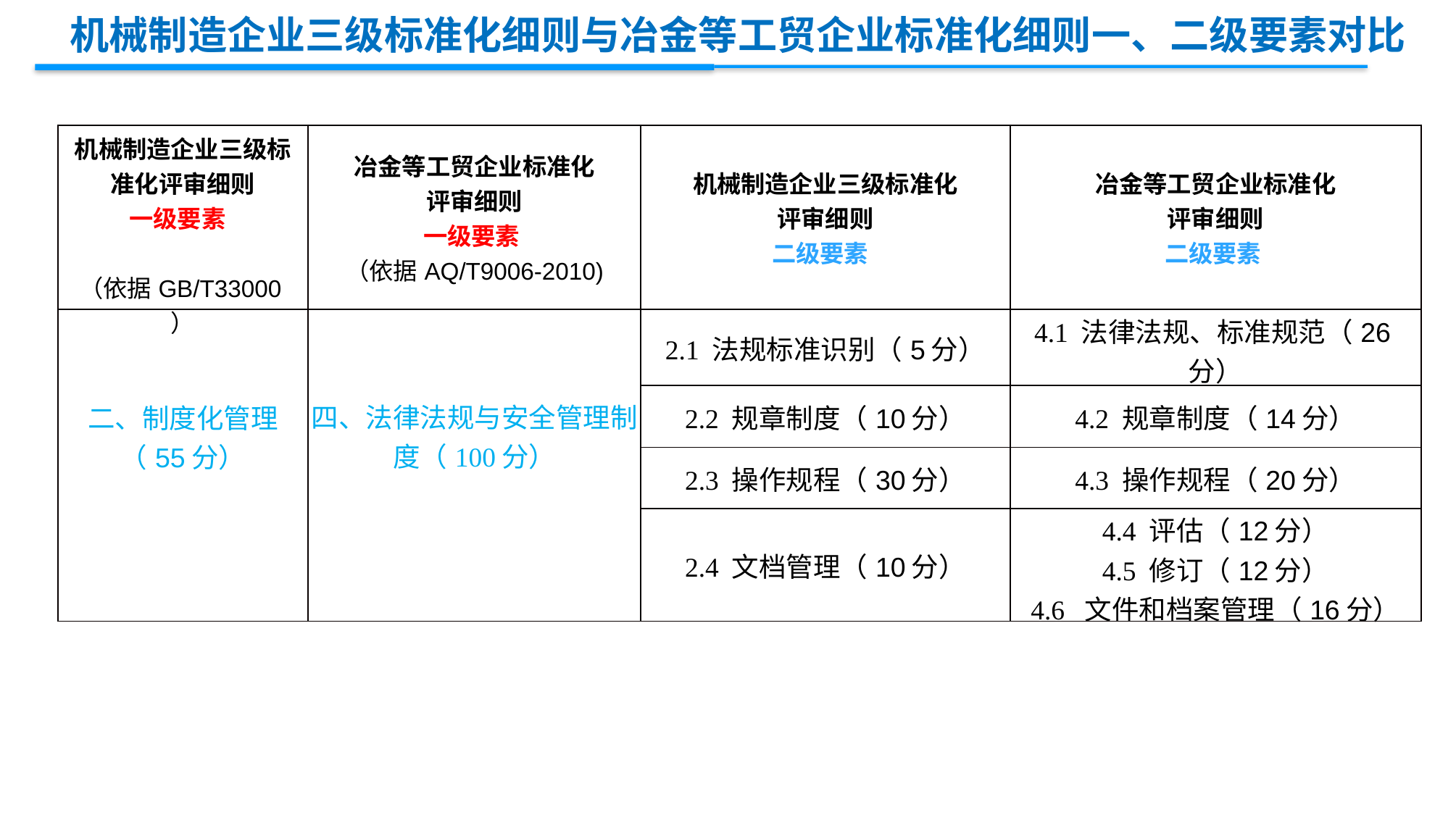

机械制造企业三级标准化细则与冶金等工贸企业标准化细则一、二级要素对比

| 机械制造企业三级标准化评审细则 一级要素 （依据GB/T33000） | 冶金等工贸企业标准化 评审细则 一级要素 （依据AQ/T9006-2010) | 机械制造企业三级标准化 评审细则 二级要素 | 冶金等工贸企业标准化 评审细则 二级要素 |
| --- | --- | --- | --- |
| 二、制度化管理 （55分） | 四、法律法规与安全管理制度（100分） | 2.1 法规标准识别（5分） | 4.1 法律法规、标准规范（26分） |
|  |  | 2.2 规章制度（10分） | 4.2 规章制度（14分） |
|  |  | 2.3 操作规程（30分） | 4.3 操作规程（20分） |
|  |  | 2.4 文档管理（10分） | 4.4 评估（12分） 4.5 修订（12分） 4.6 文件和档案管理（16分） |